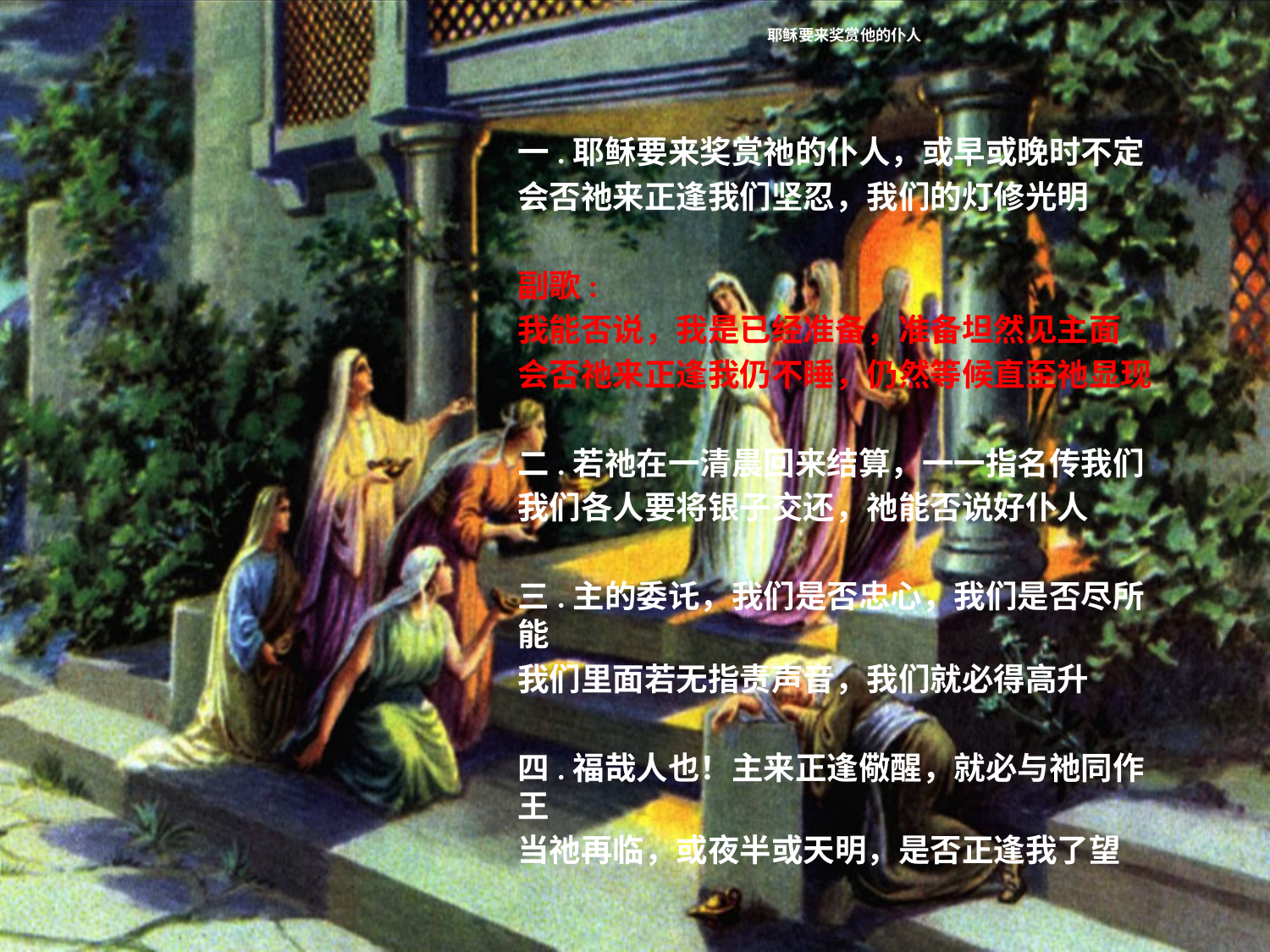

# 耶稣要来奖赏他的仆人
一.耶稣要来奖赏祂的仆人，或早或晚时不定
会否祂来正逢我们坚忍，我们的灯修光明

副歌:
我能否说，我是已经准备，准备坦然见主面
会否祂来正逢我仍不睡，仍然等候直至祂显现

二.若祂在一清晨回来结算，一一指名传我们
我们各人要将银子交还，祂能否说好仆人

三.主的委讬，我们是否忠心，我们是否尽所能
我们里面若无指责声音，我们就必得高升

四.福哉人也！主来正逢儆醒，就必与祂同作王
当祂再临，或夜半或天明，是否正逢我了望